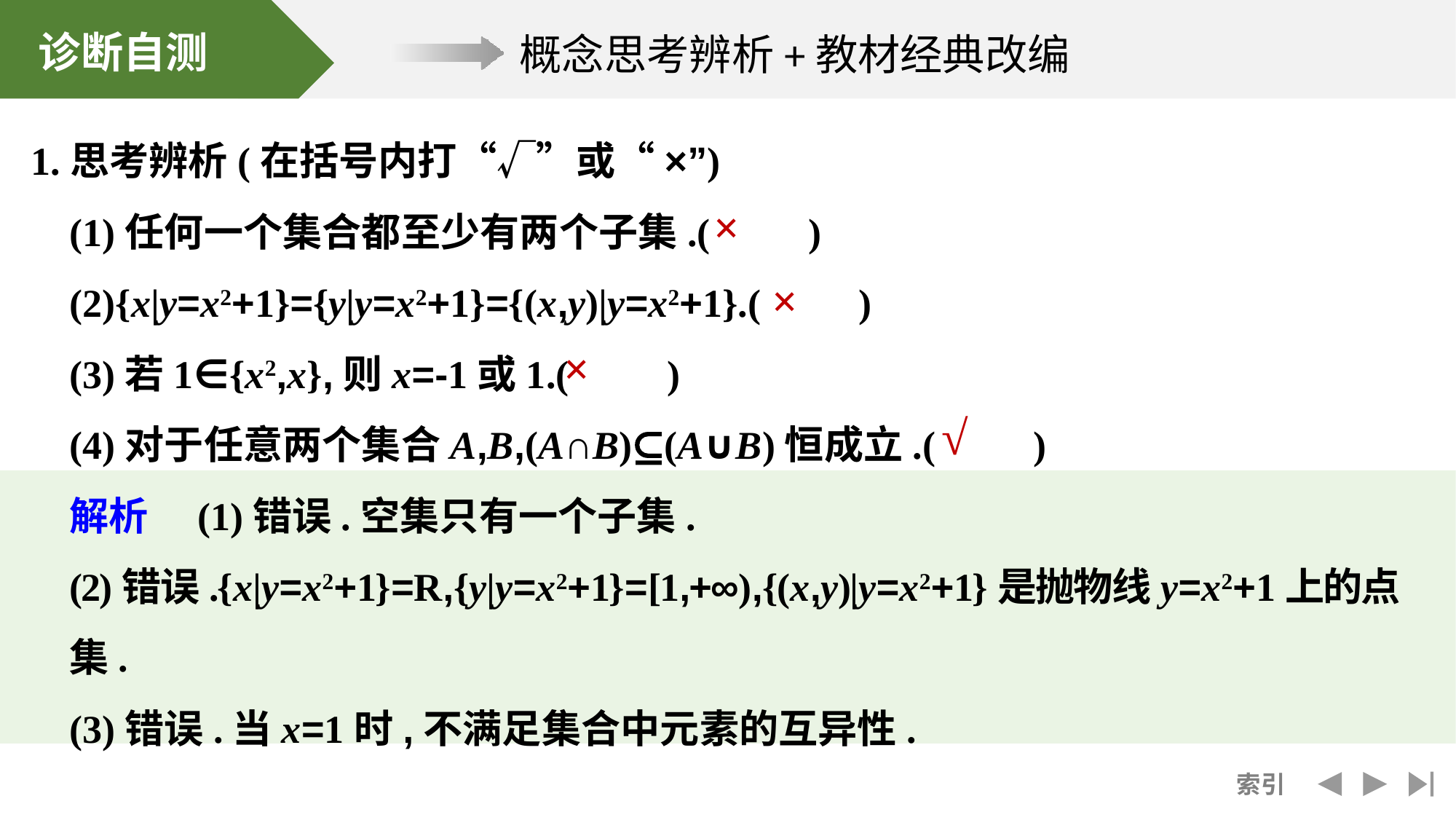

1.思考辨析(在括号内打“√”或“×”)
(1)任何一个集合都至少有两个子集.(　　)
(2){x|y=x2+1}={y|y=x2+1}={(x,y)|y=x2+1}.(　　)
(3)若1∈{x2,x},则x=-1或1.(　　)
(4)对于任意两个集合A,B,(A∩B)⊆(A∪B)恒成立.(　　)
解析　(1)错误.空集只有一个子集.
(2)错误.{x|y=x2+1}=R,{y|y=x2+1}=[1,+∞),{(x,y)|y=x2+1}是抛物线y=x2+1上的点集.
(3)错误.当x=1时,不满足集合中元素的互异性.
×
×
×
√